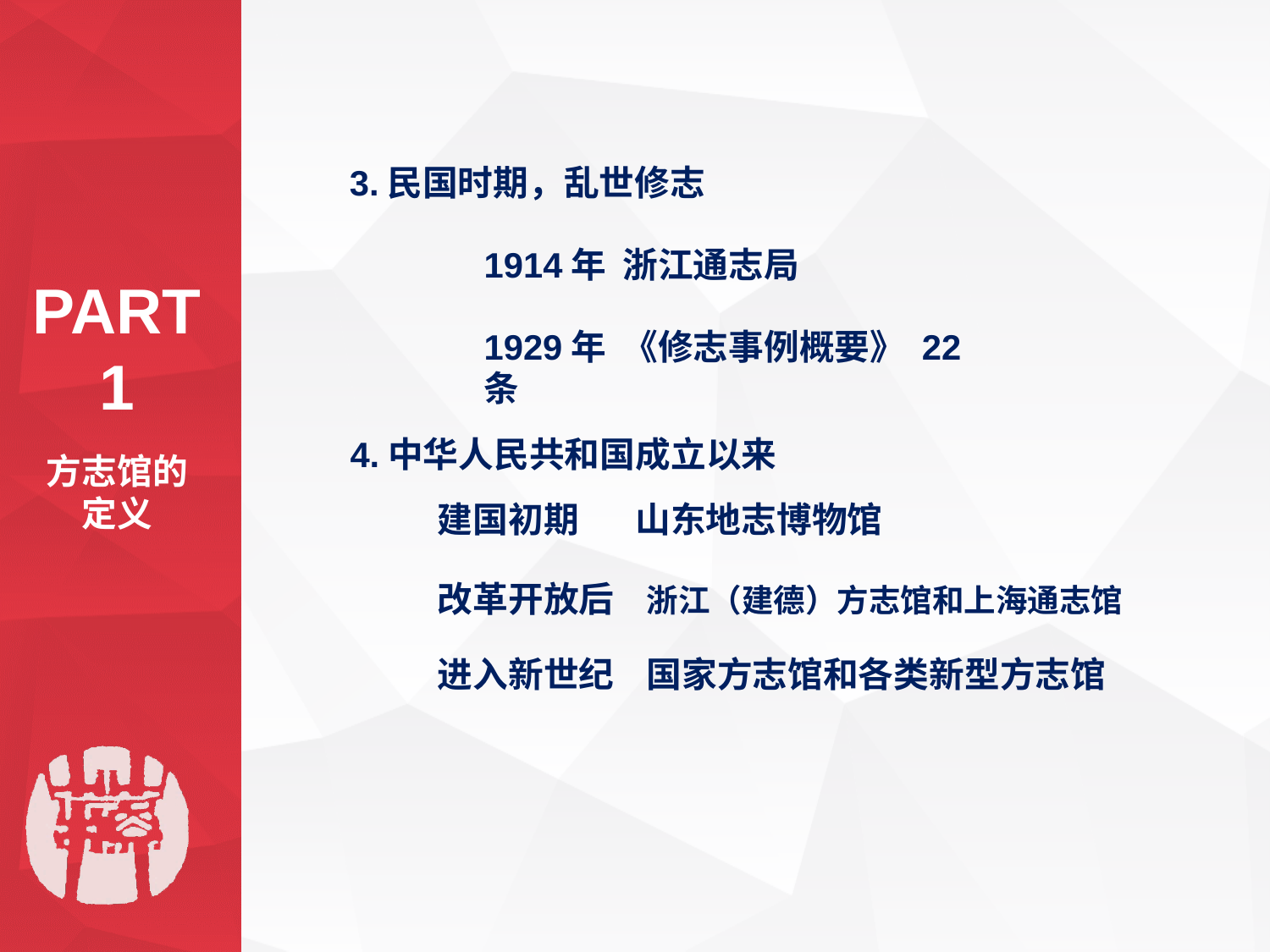

3.民国时期，乱世修志
1914年  浙江通志局
PART 1
1929年  《修志事例概要》 22条
4.中华人民共和国成立以来
方志馆的定义
建国初期       山东地志博物馆
改革开放后    浙江（建德）方志馆和上海通志馆

进入新世纪    国家方志馆和各类新型方志馆